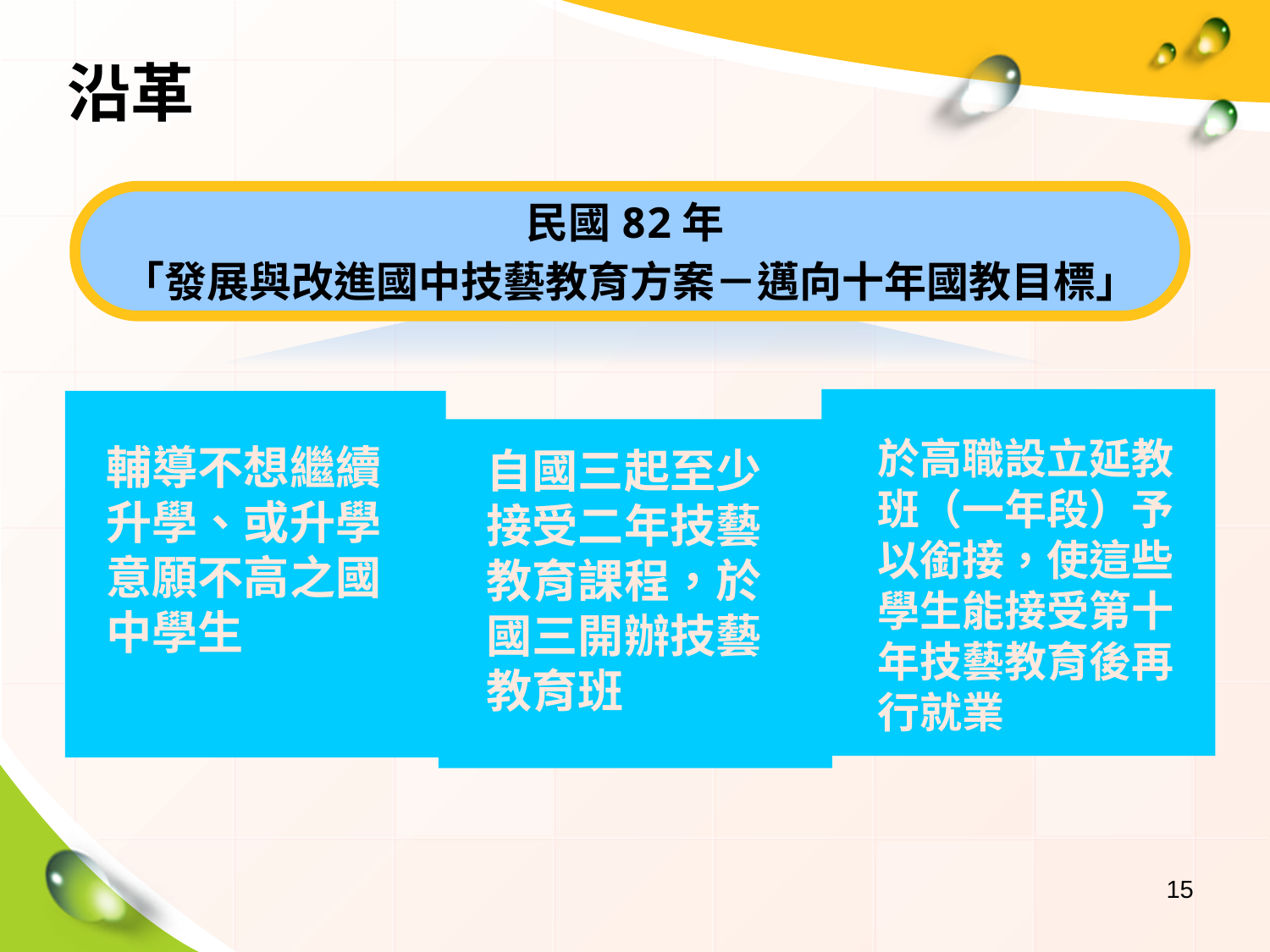

沿革
民國82年
「發展與改進國中技藝教育方案－邁向十年國教目標」

於高職設立延教班（一年段）予以銜接，使這些學生能接受第十年技藝教育後再行就業
輔導不想繼續升學、或升學意願不高之國中學生
自國三起至少接受二年技藝教育課程，於國三開辦技藝教育班
15